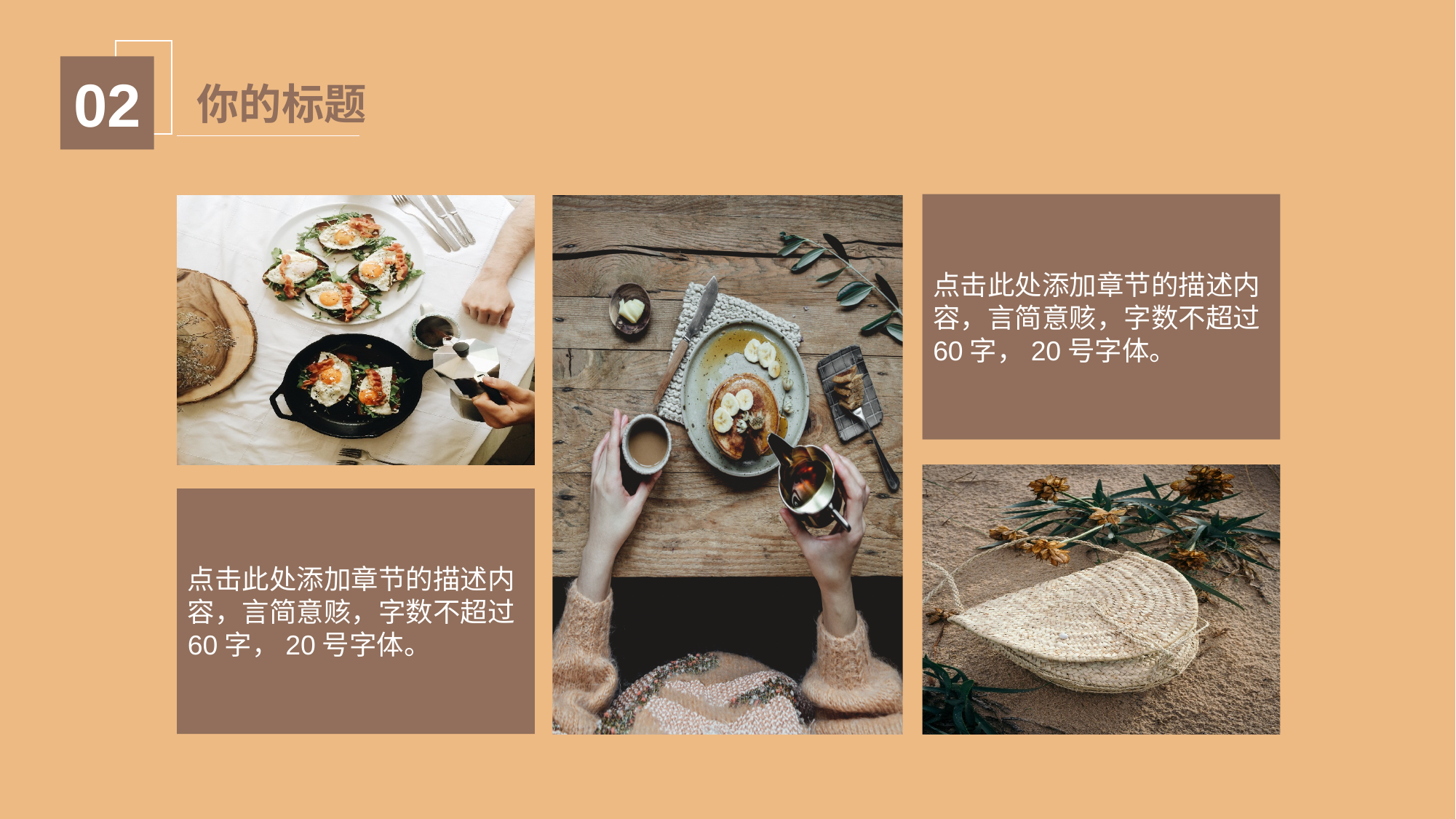

02
你的标题
点击此处添加章节的描述内容，言简意赅，字数不超过60字，20号字体。

点击此处添加章节的描述内容，言简意赅，字数不超过60字，20号字体。